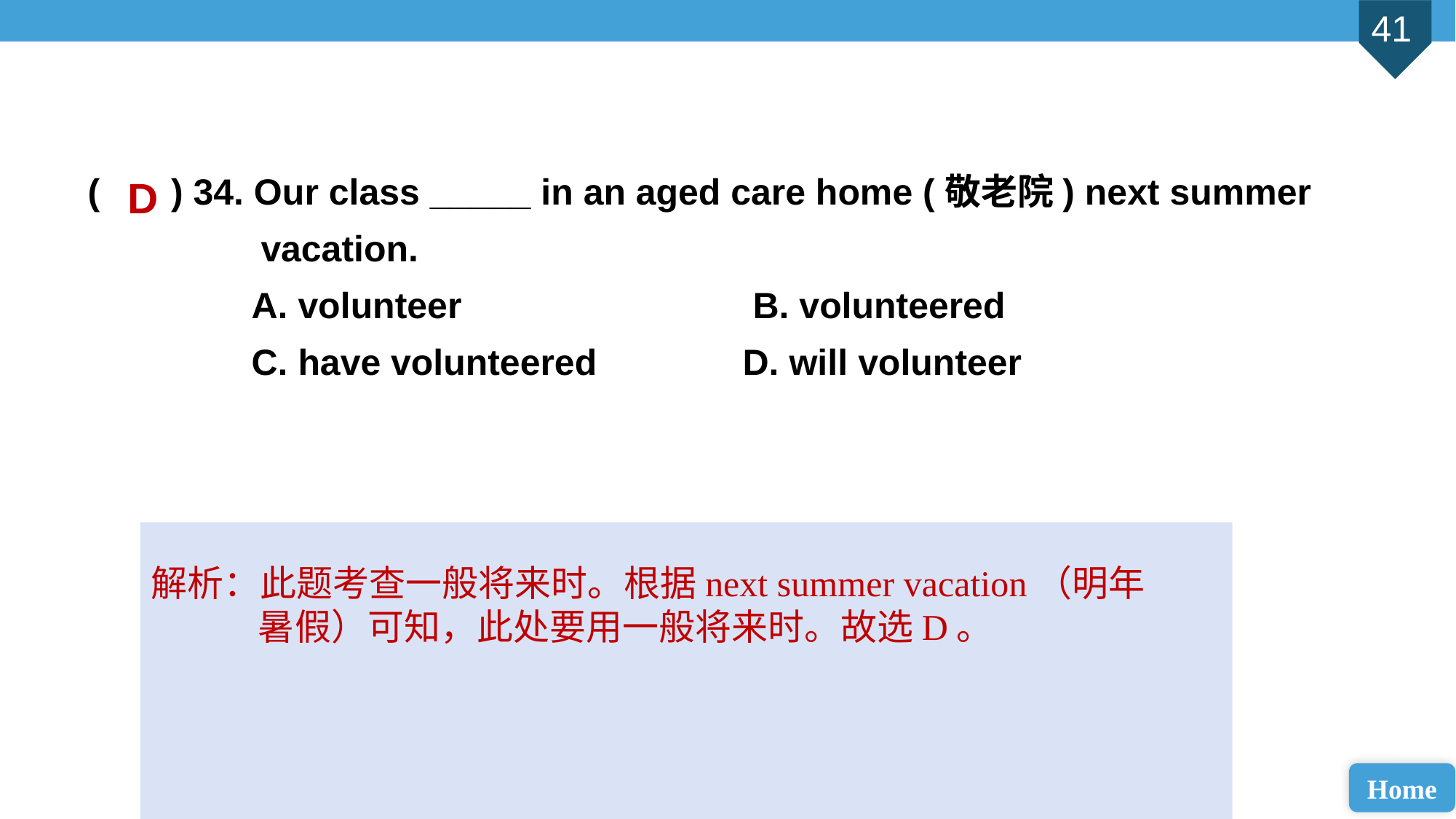

(       ) 34. Our class _____ in an aged care home (敬老院) next summer
                 vacation.
A. volunteer			 B. volunteered
C. have volunteered 		D. will volunteer
D

解析：此题考查一般将来时。根据next summer vacation（明年暑假）可知，此处要用一般将来时。故选D。